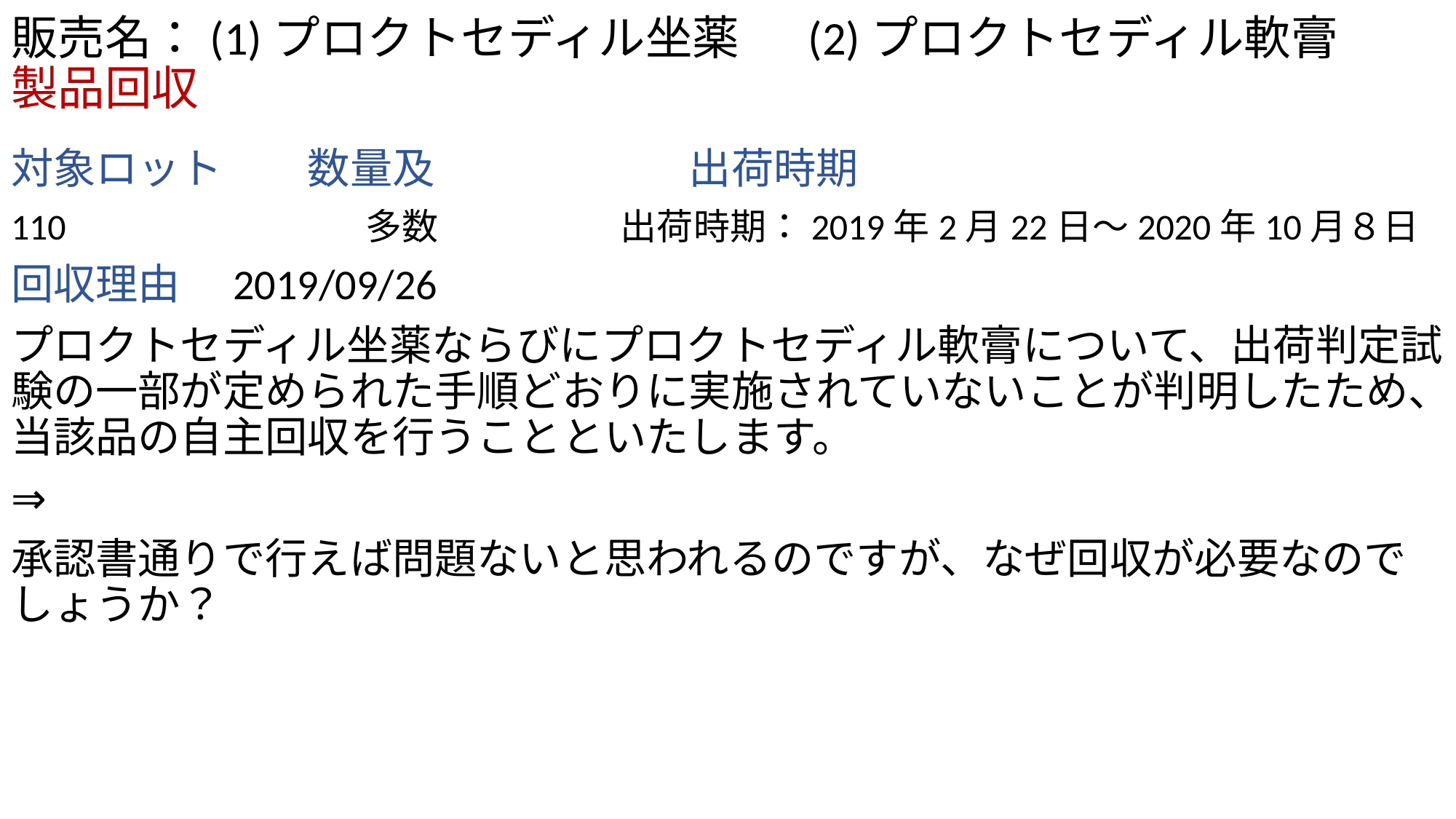

# 販売名：(1)プロクトセディル坐薬　 (2)プロクトセディル軟膏　　製品回収
対象ロット　　数量及　　　　　　出荷時期
110　　　　　　　　多数　　　　　出荷時期：2019年2月22日～2020年10月８日
回収理由　2019/09/26
プロクトセディル坐薬ならびにプロクトセディル軟膏について、出荷判定試験の一部が定められた手順どおりに実施されていないことが判明したため、当該品の自主回収を行うことといたします。
⇒
承認書通りで行えば問題ないと思われるのですが、なぜ回収が必要なのでしょうか？